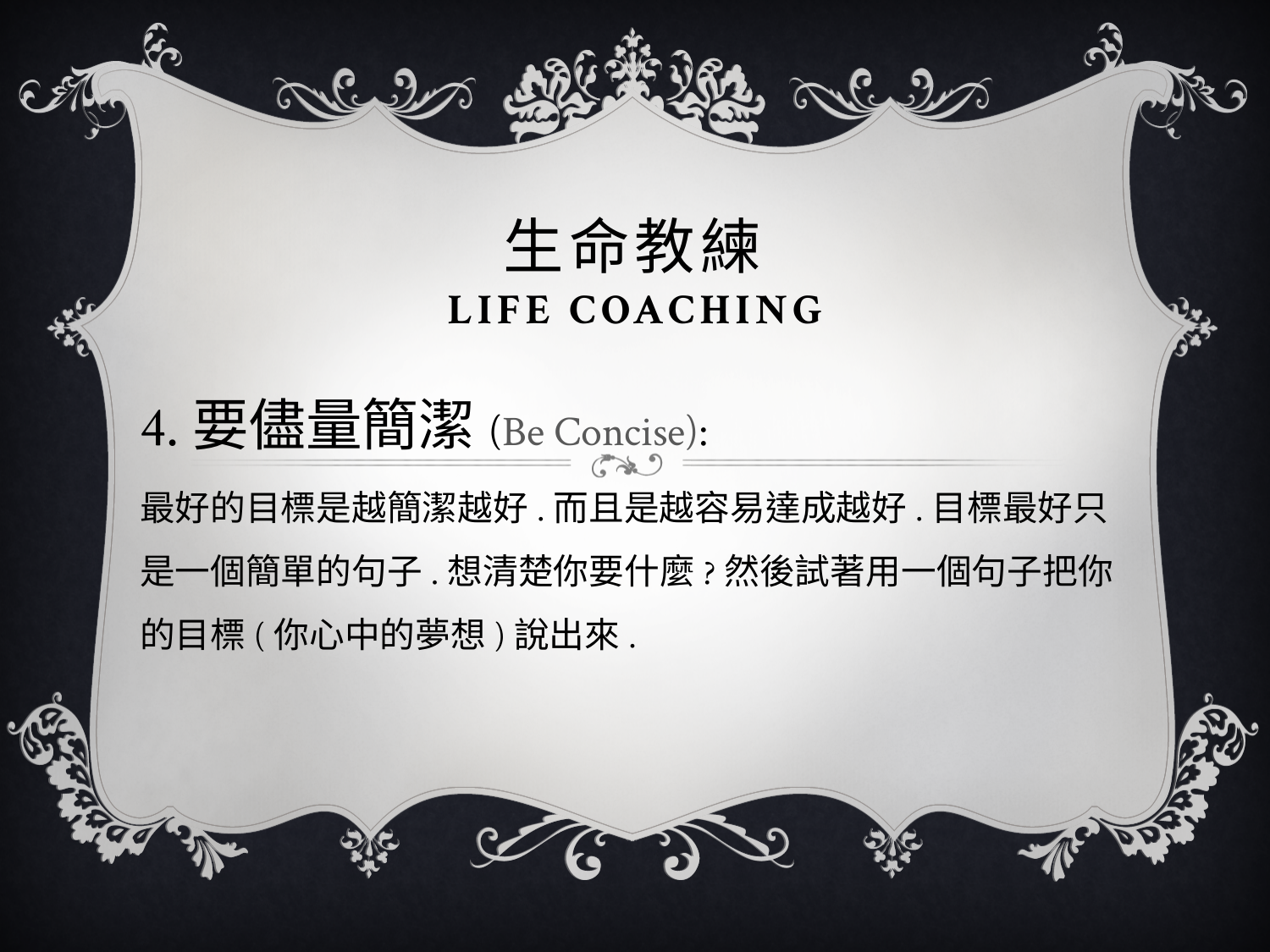

# 生命教練 Life coaching
4.要儘量簡潔(Be Concise):
最好的目標是越簡潔越好.而且是越容易達成越好.目標最好只是一個簡單的句子.想清楚你要什麼?然後試著用一個句子把你的目標(你心中的夢想)說出來.